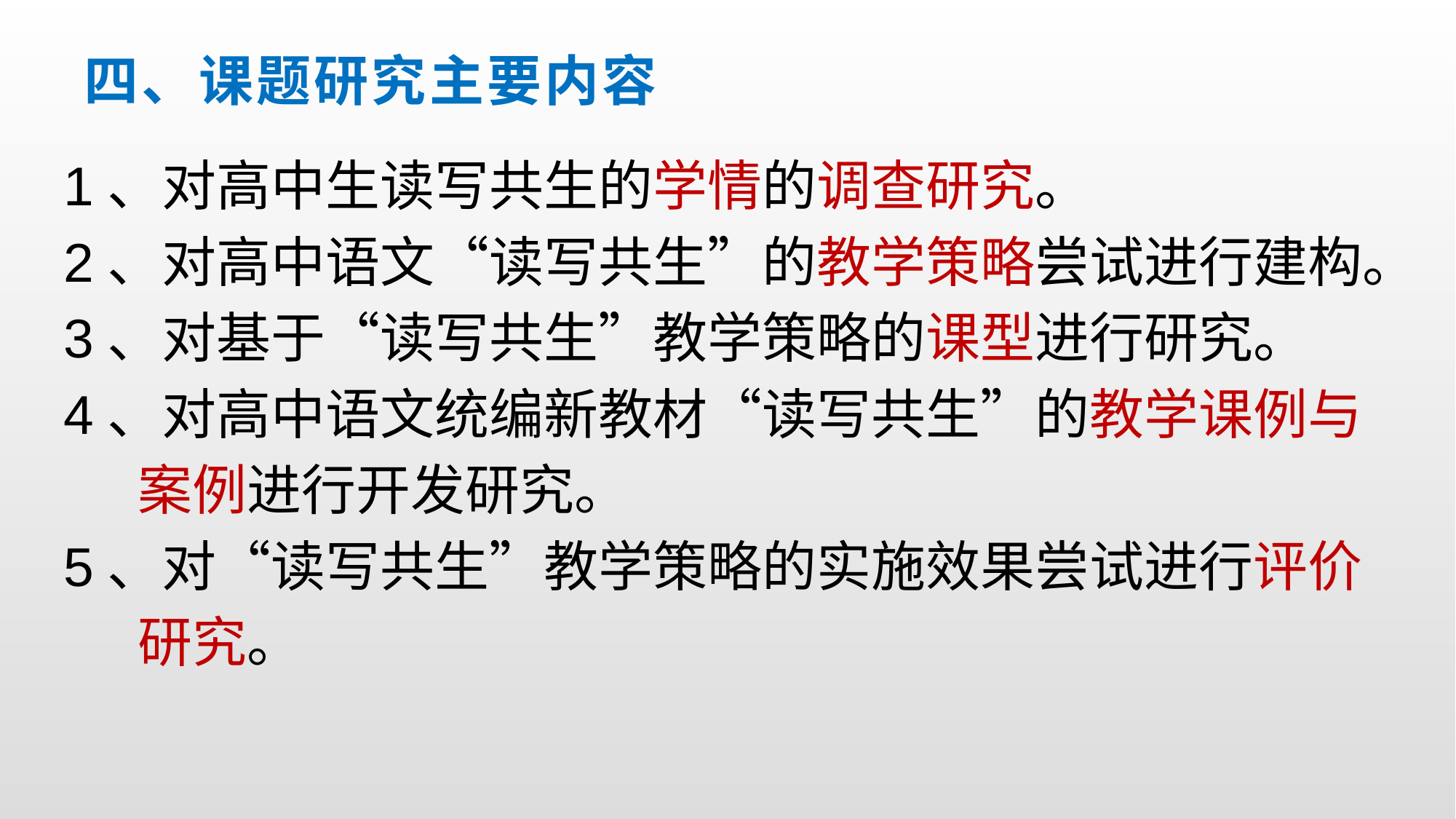

# 四、课题研究主要内容
1、对高中生读写共生的学情的调查研究。
2、对高中语文“读写共生”的教学策略尝试进行建构。
3、对基于“读写共生”教学策略的课型进行研究。
4、对高中语文统编新教材“读写共生”的教学课例与
     案例进行开发研究。
5、对“读写共生”教学策略的实施效果尝试进行评价
     研究。